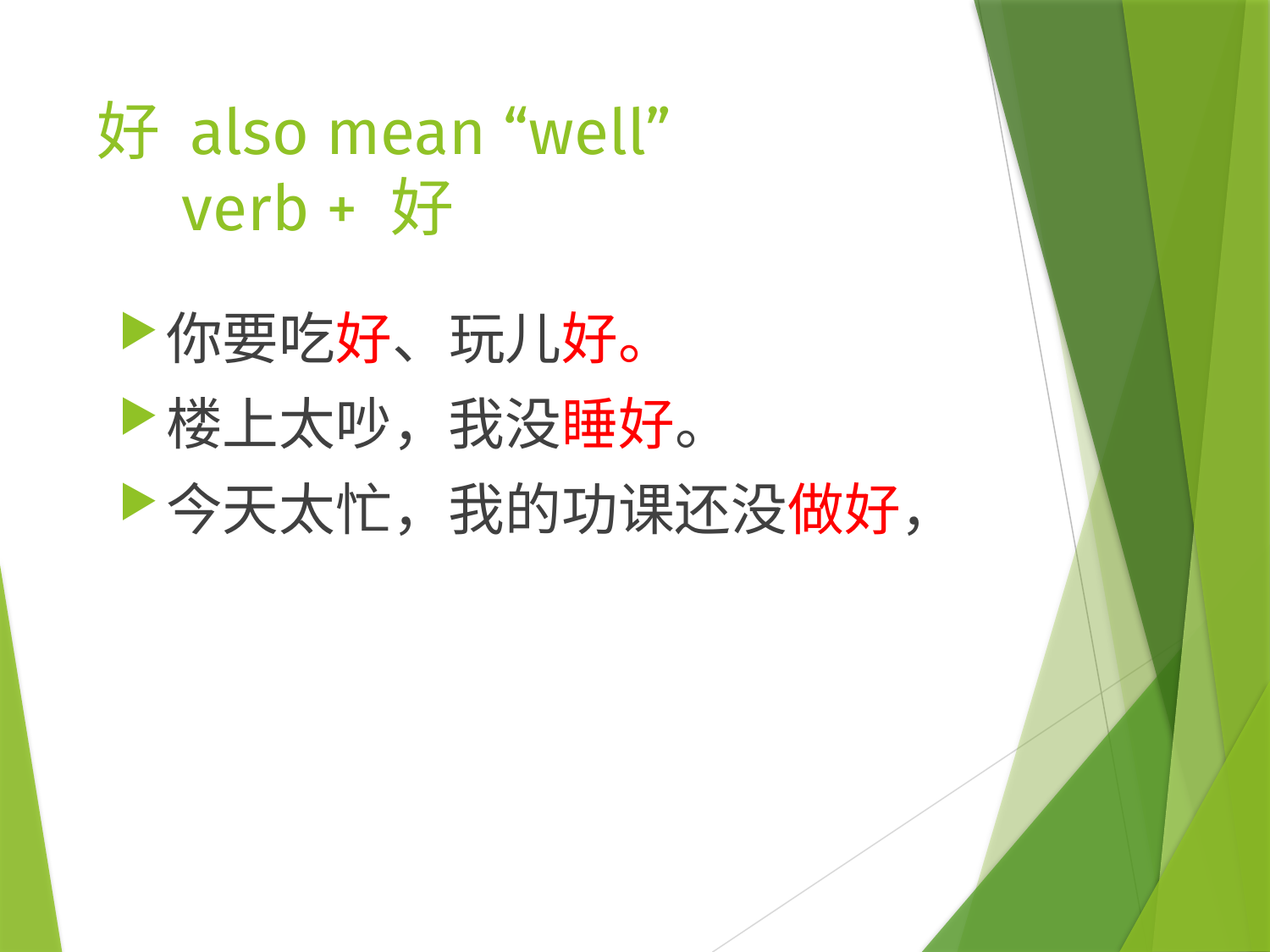

# 好 also mean “well” verb + 好
你要吃好、玩儿好。
楼上太吵，我没睡好。
今天太忙，我的功课还没做好，